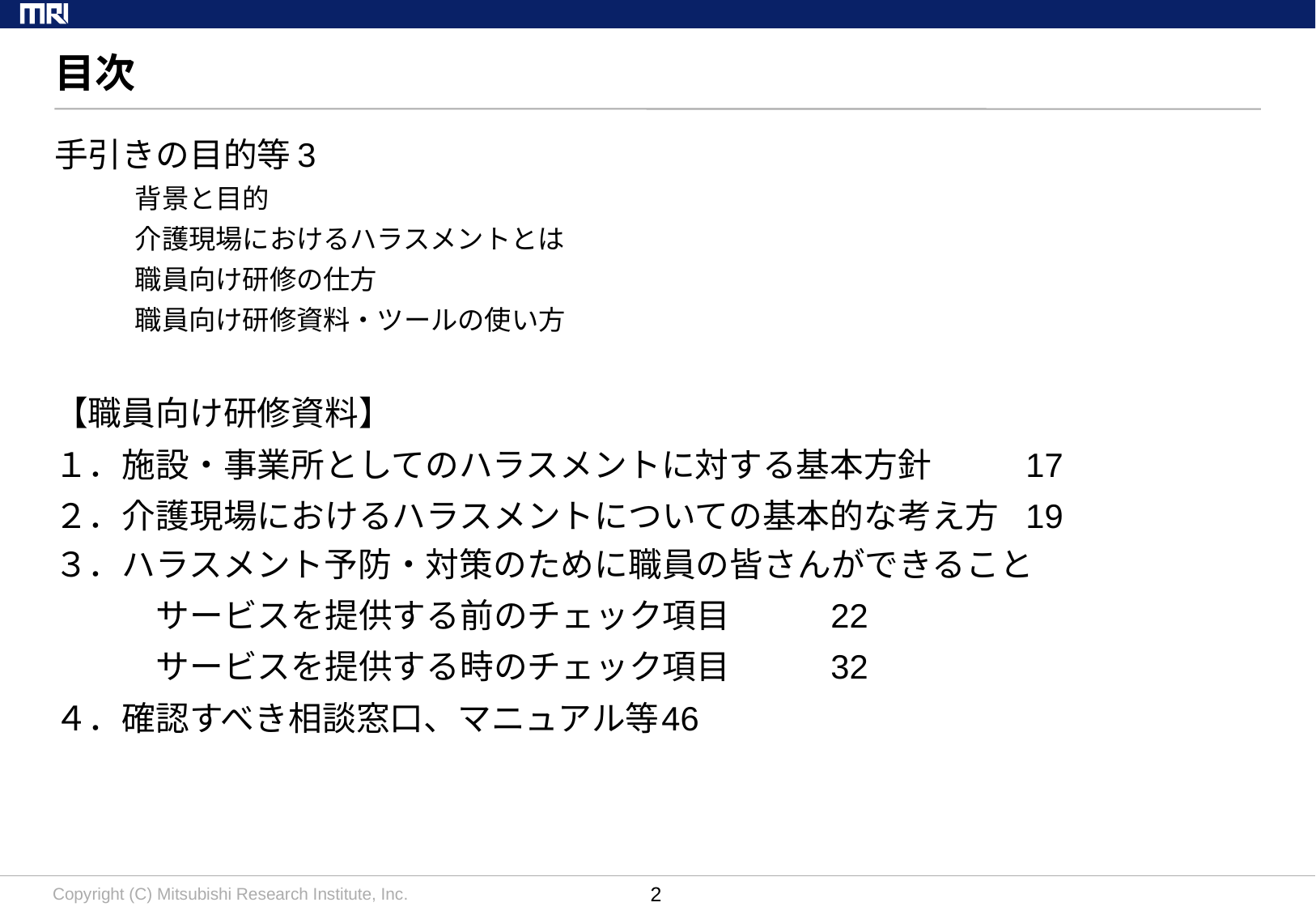

# 目次
手引きの目的等	3
　　　背景と目的
　　　介護現場におけるハラスメントとは
　　　職員向け研修の仕方
　　　職員向け研修資料・ツールの使い方

【職員向け研修資料】
１．施設・事業所としてのハラスメントに対する基本方針	17
２．介護現場におけるハラスメントについての基本的な考え方	19
３．ハラスメント予防・対策のために職員の皆さんができること
　　　サービスを提供する前のチェック項目	22
　　　サービスを提供する時のチェック項目	32
４．確認すべき相談窓口、マニュアル等	46